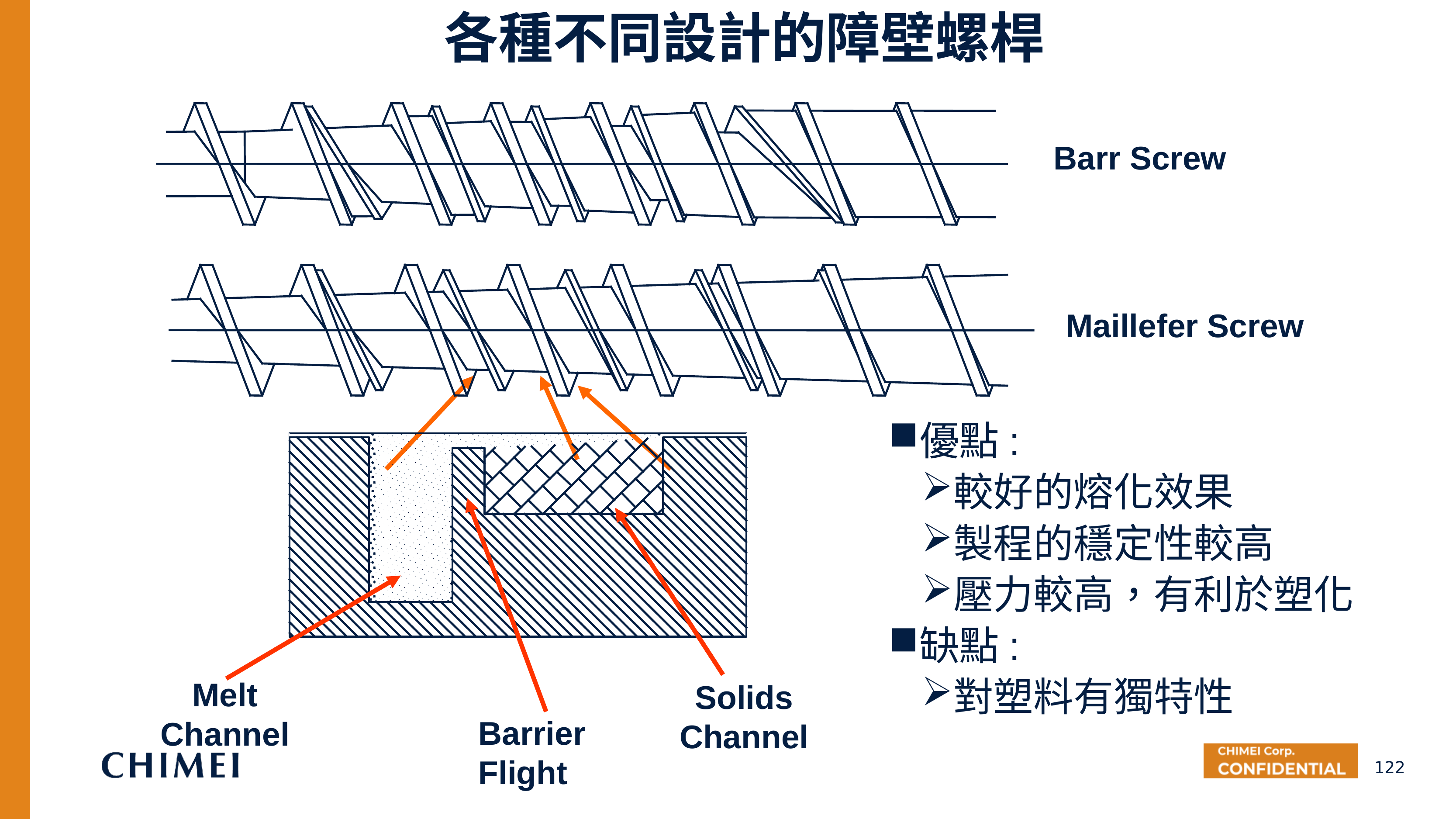

各種不同設計的障壁螺桿

Barr Screw

Maillefer Screw

優點:
較好的熔化效果
製程的穩定性較高
壓力較高，有利於塑化
缺點:
對塑料有獨特性

Melt Channel
Solids Channel
Barrier Flight
122